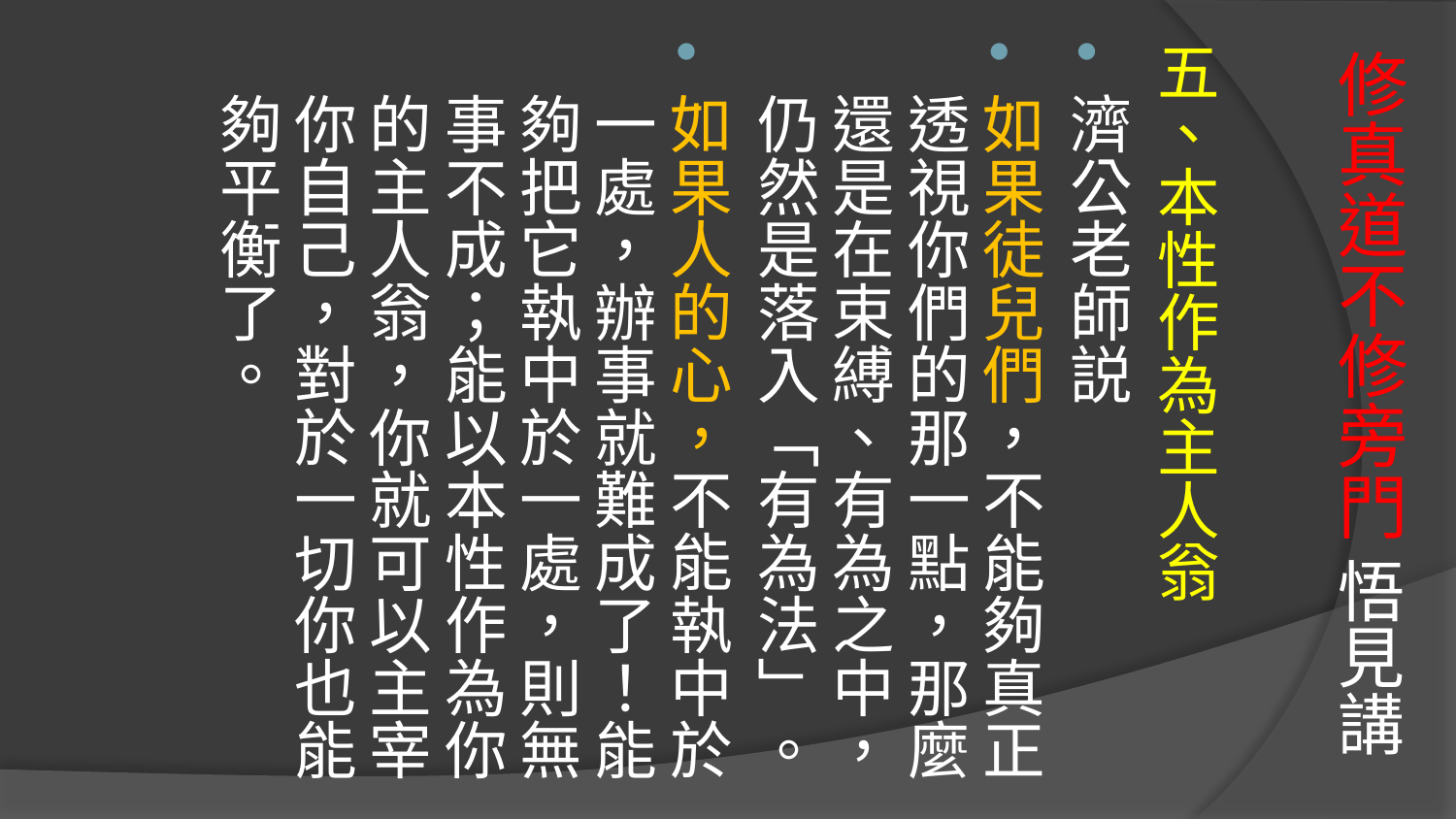

# 修真道不修旁門 悟見講
五、本性作為主人翁
濟公老師説
如果徒兒們，不能夠真正透視你們的那一點，那麼還是在束縛、有為之中，仍然是落入「有為法」。
如果人的心，不能執中於一處，辦事就難成了！能夠把它執中於一處，則無事不成；能以本性作為你的主人翁，你就可以主宰你自己，對於一切你也能夠平衡了。